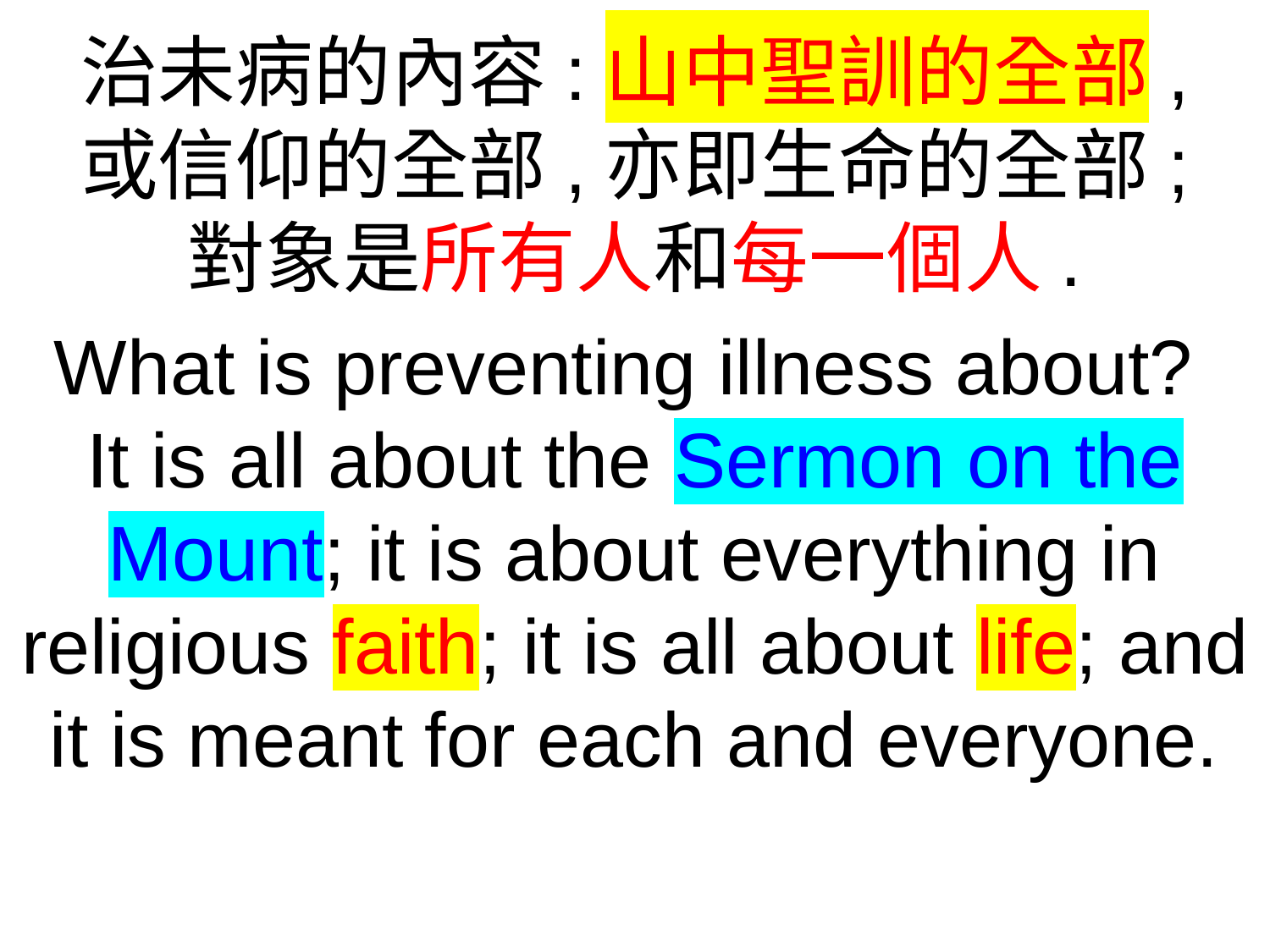

治未病的內容:山中聖訓的全部,
或信仰的全部,亦即生命的全部;
對象是所有人和每一個人.
What is preventing illness about?
It is all about the Sermon on the Mount; it is about everything in religious faith; it is all about life; and it is meant for each and everyone.